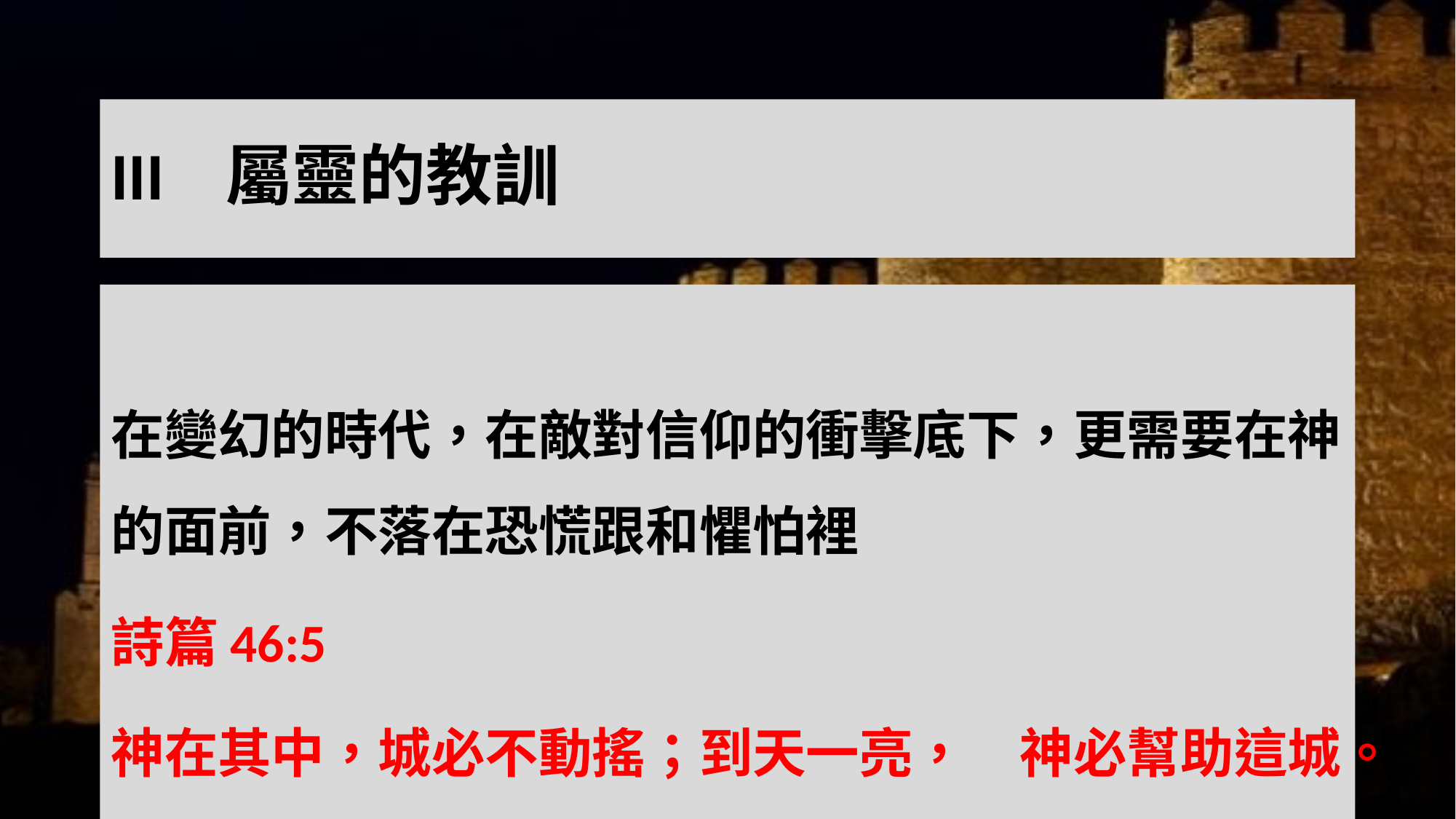

# III   屬靈的教訓

在變幻的時代，在敵對信仰的衝擊底下，更需要在神的面前，不落在恐慌跟和懼怕裡
詩篇‬46:5
神在其中，城必不動搖；到天一亮，　神必幫助這城。